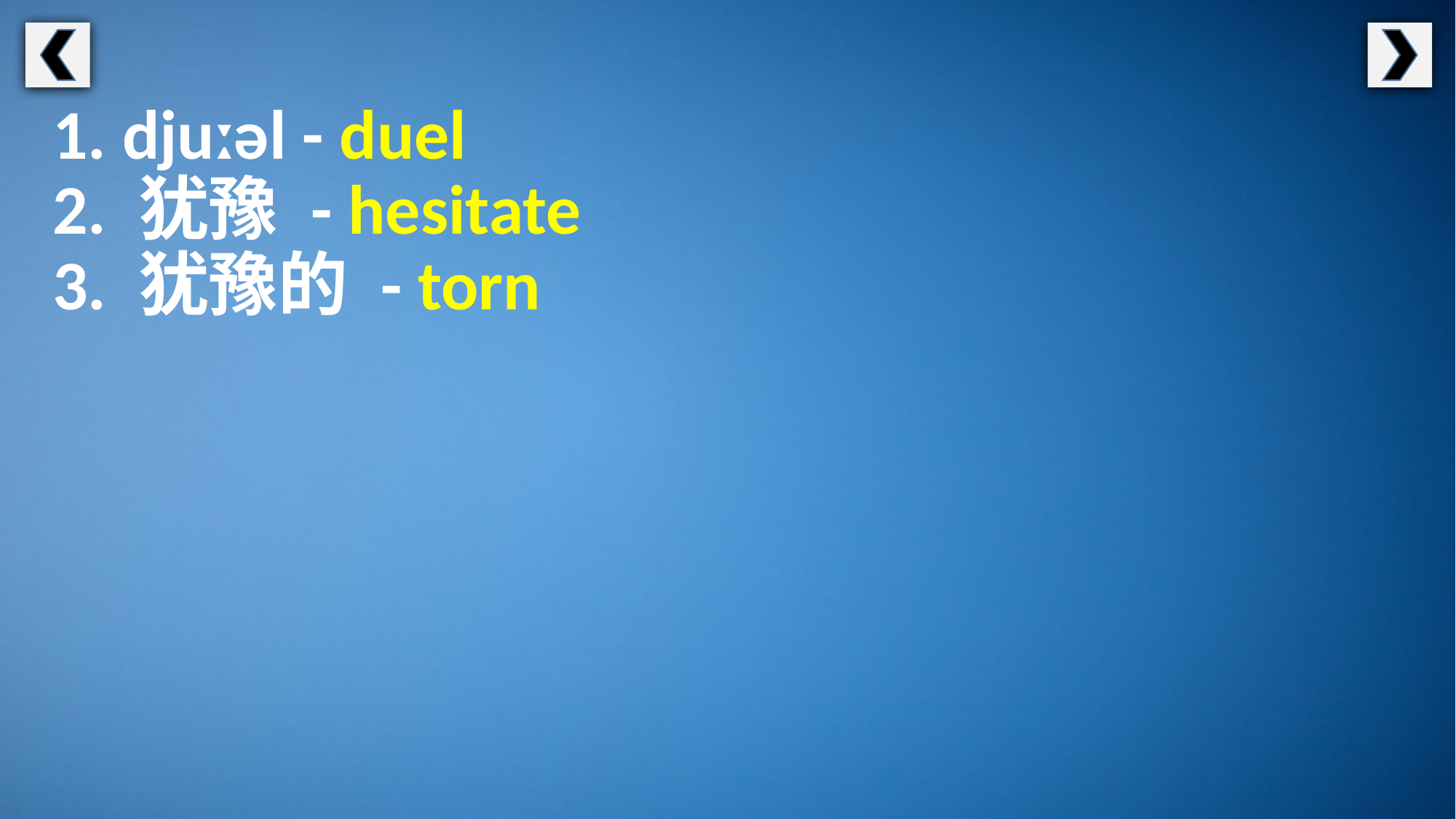

1. djuːəl - duel
2. 犹豫 - hesitate
3. 犹豫的 - torn